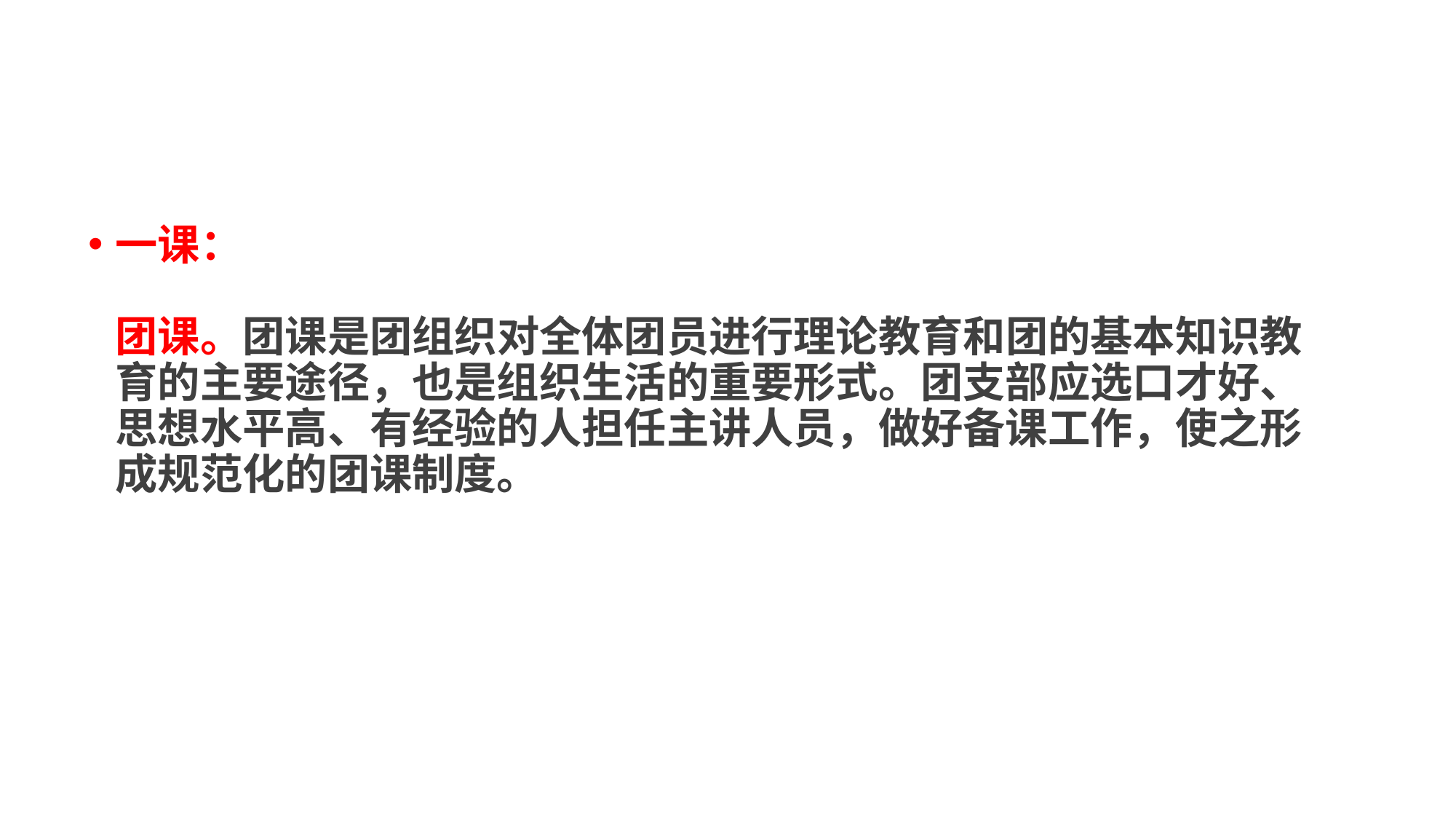

#
一课：
团课。团课是团组织对全体团员进行理论教育和团的基本知识教育的主要途径，也是组织生活的重要形式。团支部应选口才好、思想水平高、有经验的人担任主讲人员，做好备课工作，使之形成规范化的团课制度。